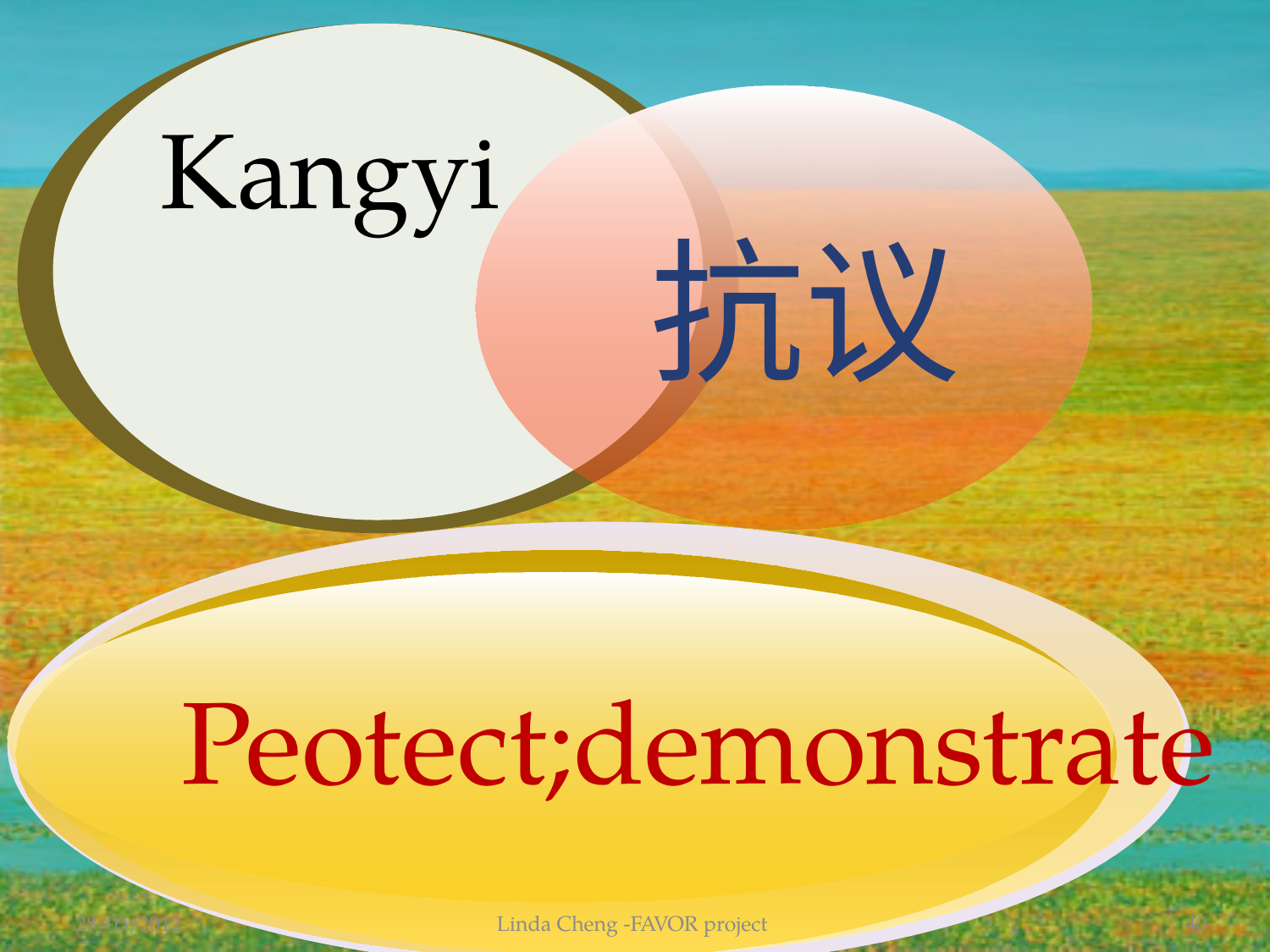

Kangyi
 抗议

Peotect;demonstrate
28/05/2012
Linda Cheng -FAVOR project
40